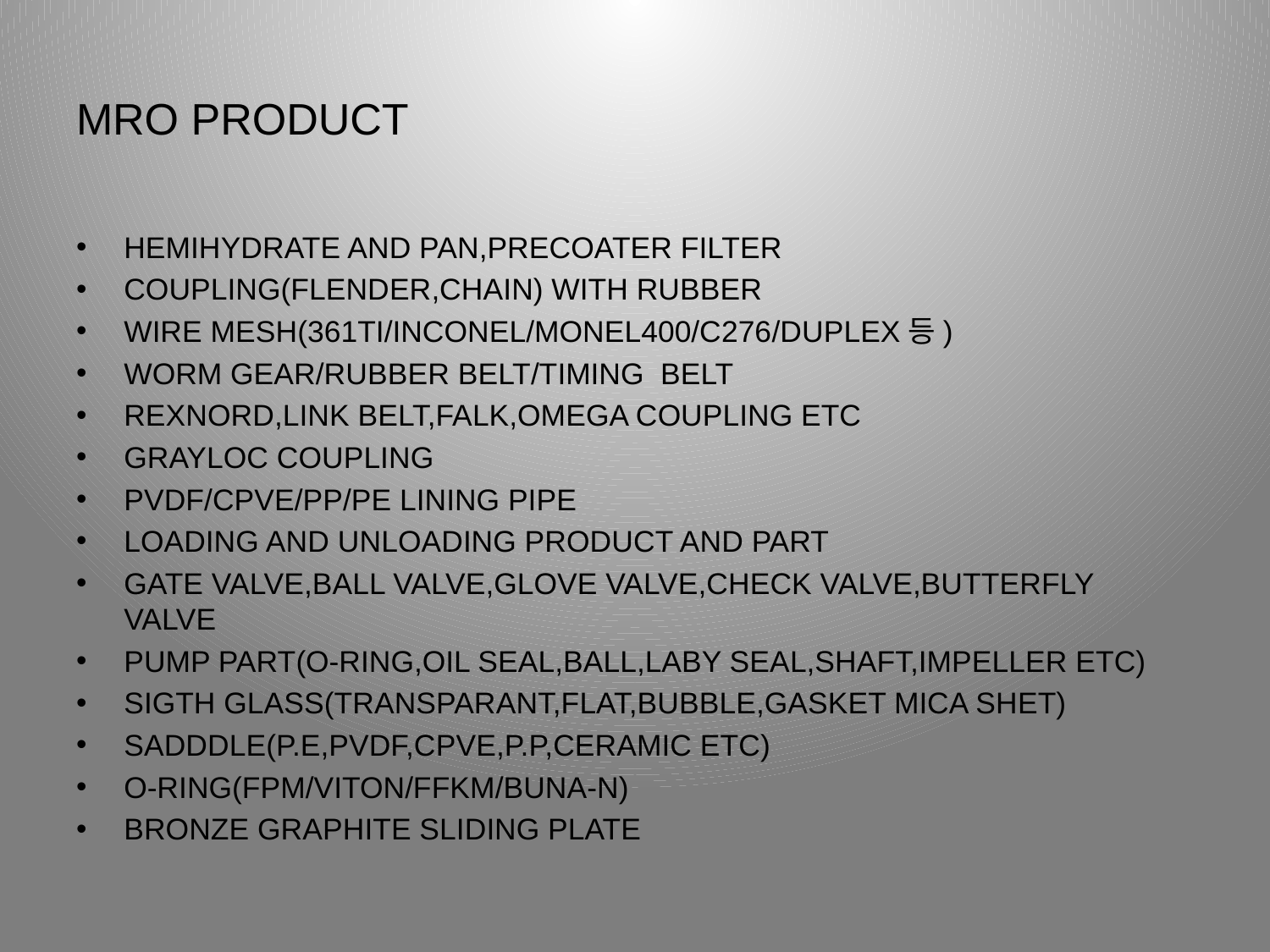

# MRO PRODUCT
HEMIHYDRATE AND PAN,PRECOATER FILTER
COUPLING(FLENDER,CHAIN) WITH RUBBER
WIRE MESH(361TI/INCONEL/MONEL400/C276/DUPLEX등)
WORM GEAR/RUBBER BELT/TIMING  BELT
REXNORD,LINK BELT,FALK,OMEGA COUPLING ETC
GRAYLOC COUPLING
PVDF/CPVE/PP/PE LINING PIPE
LOADING AND UNLOADING PRODUCT AND PART
GATE VALVE,BALL VALVE,GLOVE VALVE,CHECK VALVE,BUTTERFLY VALVE
PUMP PART(O-RING,OIL SEAL,BALL,LABY SEAL,SHAFT,IMPELLER ETC)
SIGTH GLASS(TRANSPARANT,FLAT,BUBBLE,GASKET MICA SHET)
SADDDLE(P.E,PVDF,CPVE,P.P,CERAMIC ETC)
O-RING(FPM/VITON/FFKM/BUNA-N)
BRONZE GRAPHITE SLIDING PLATE